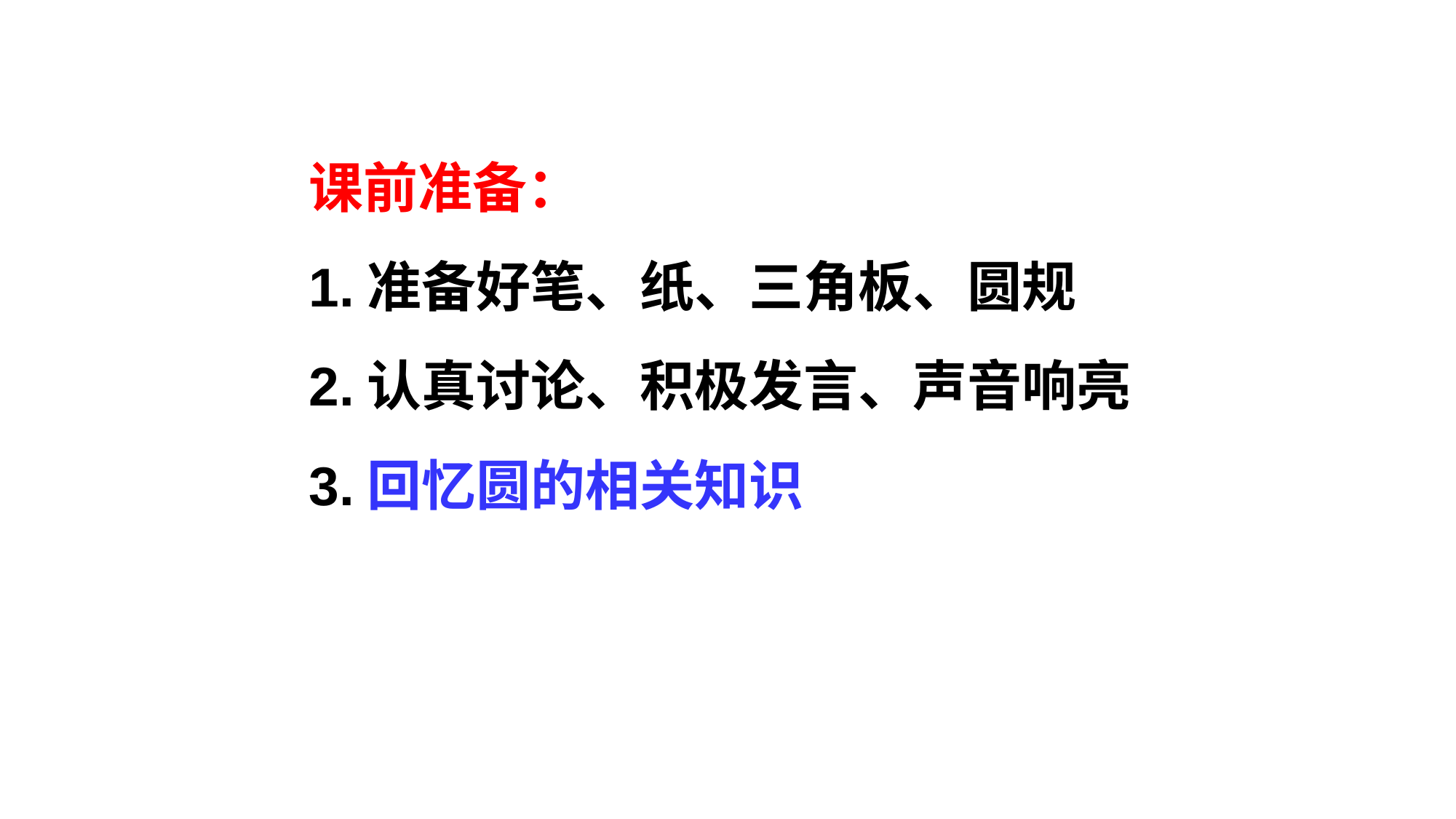

课前准备：
1.准备好笔、纸、三角板、圆规
2.认真讨论、积极发言、声音响亮
3.回忆圆的相关知识